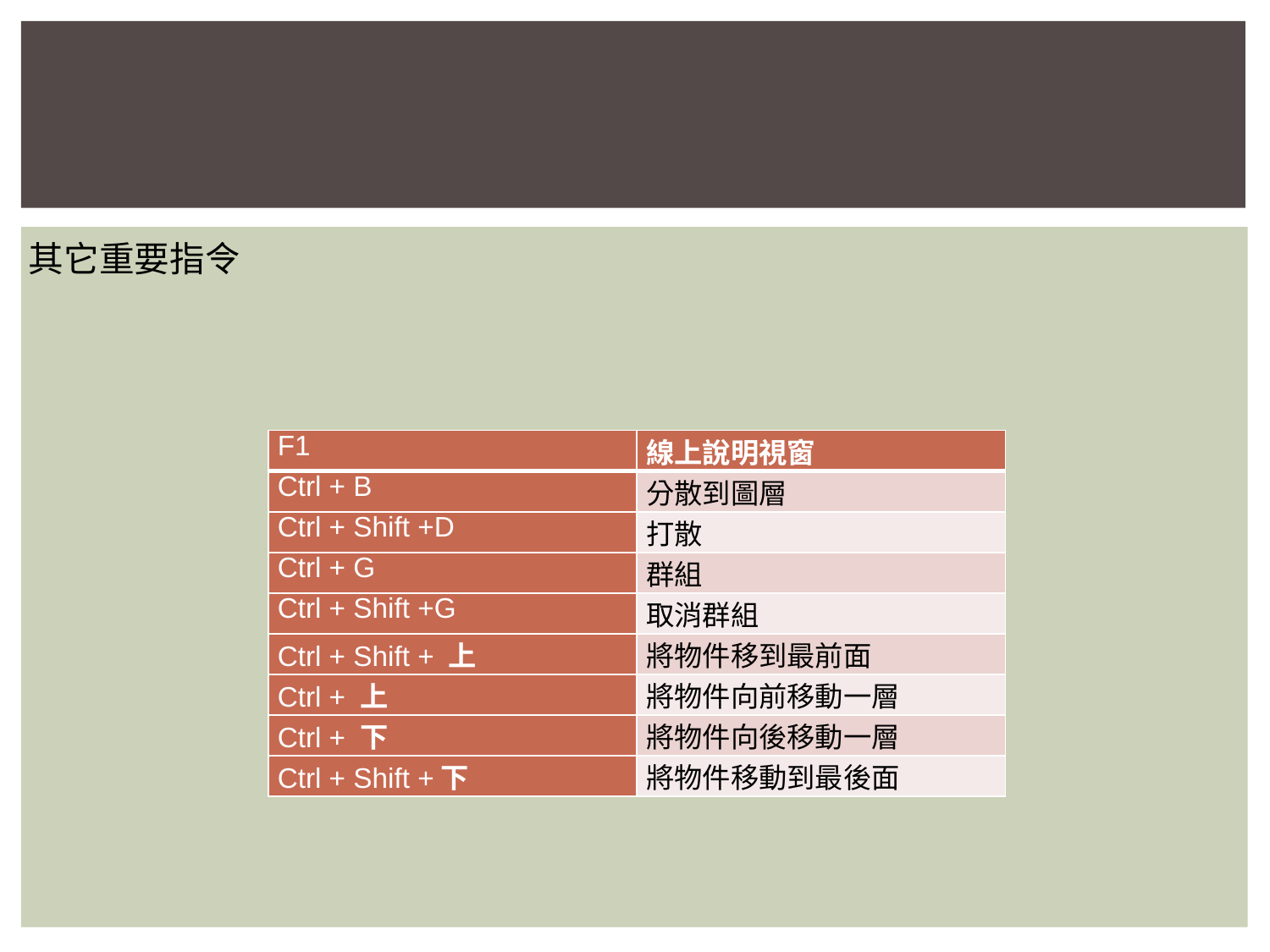

#
其它重要指令
| F1 | 線上說明視窗 |
| --- | --- |
| Ctrl + B | 分散到圖層 |
| Ctrl + Shift +D | 打散 |
| Ctrl + G | 群組 |
| Ctrl + Shift +G | 取消群組 |
| Ctrl + Shift + 上 | 將物件移到最前面 |
| Ctrl + 上 | 將物件向前移動一層 |
| Ctrl + 下 | 將物件向後移動一層 |
| Ctrl + Shift +下 | 將物件移動到最後面 |